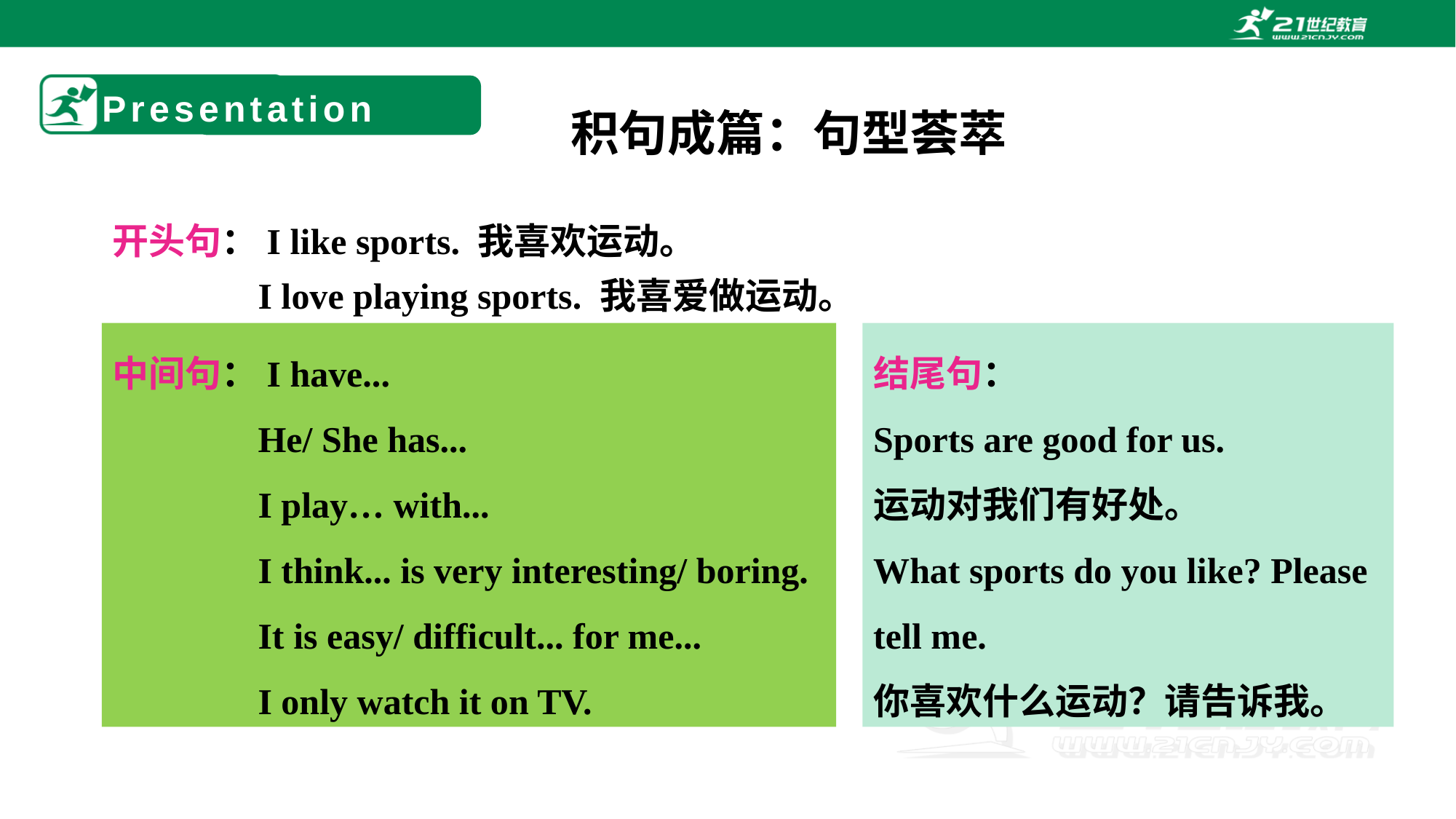

# Presentation
积句成篇：句型荟萃
开头句：I like sports. 我喜欢运动。
                I love playing sports. 我喜爱做运动。
中间句：I have...
                He/ She has...
                I play… with...
                I think... is very interesting/ boring.
                It is easy/ difficult... for me...
                I only watch it on TV.
结尾句：
Sports are good for us.
运动对我们有好处。
What sports do you like? Please tell me.
你喜欢什么运动？请告诉我。